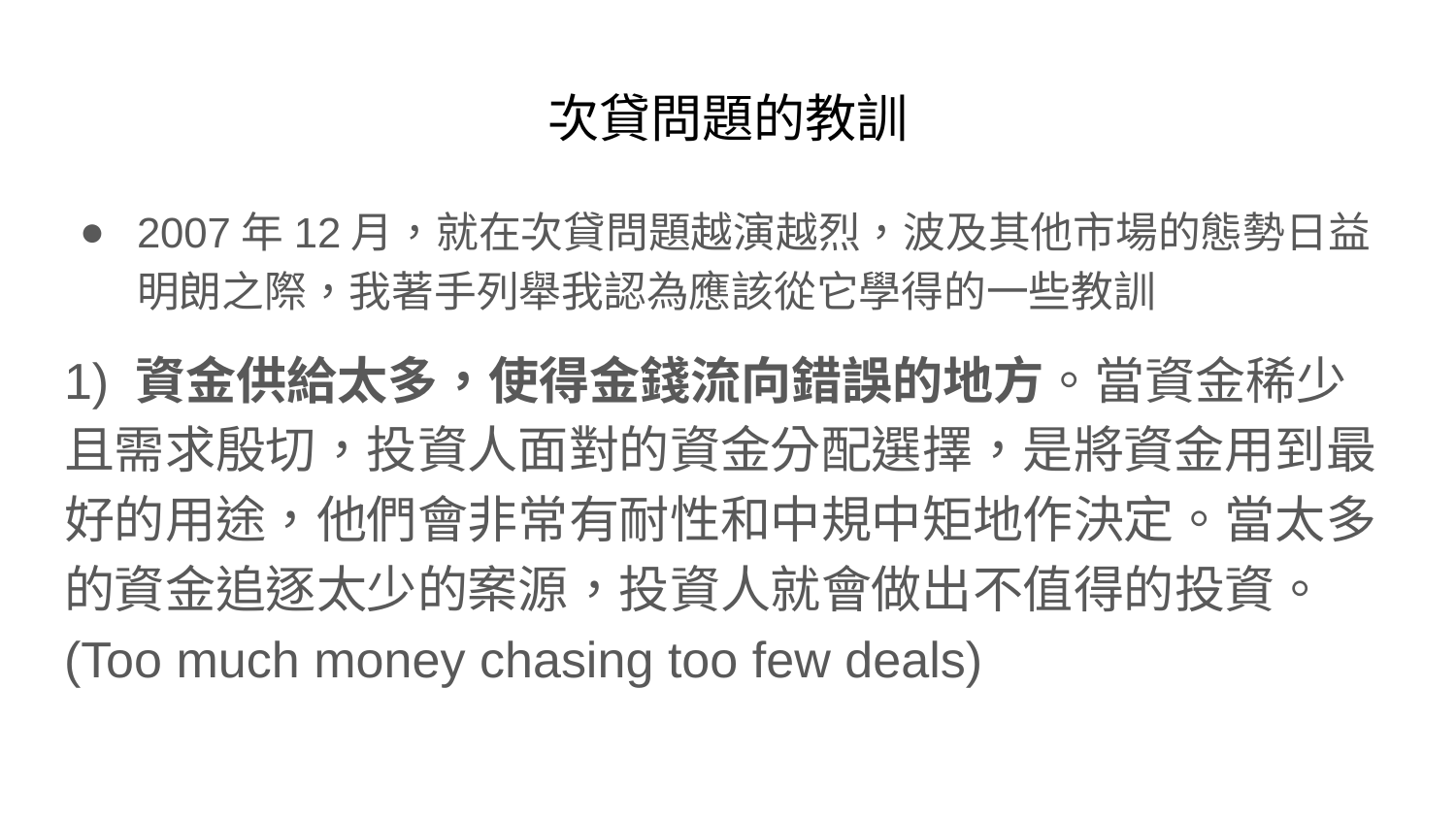

# 次貸問題的教訓
2007年12月，就在次貸問題越演越烈，波及其他市場的態勢日益明朗之際，我著手列舉我認為應該從它學得的一些教訓
1) 資金供給太多，使得金錢流向錯誤的地方。當資金稀少且需求殷切，投資人面對的資金分配選擇，是將資金用到最好的用途，他們會非常有耐性和中規中矩地作決定。當太多的資金追逐太少的案源，投資人就會做出不值得的投資。(Too much money chasing too few deals)